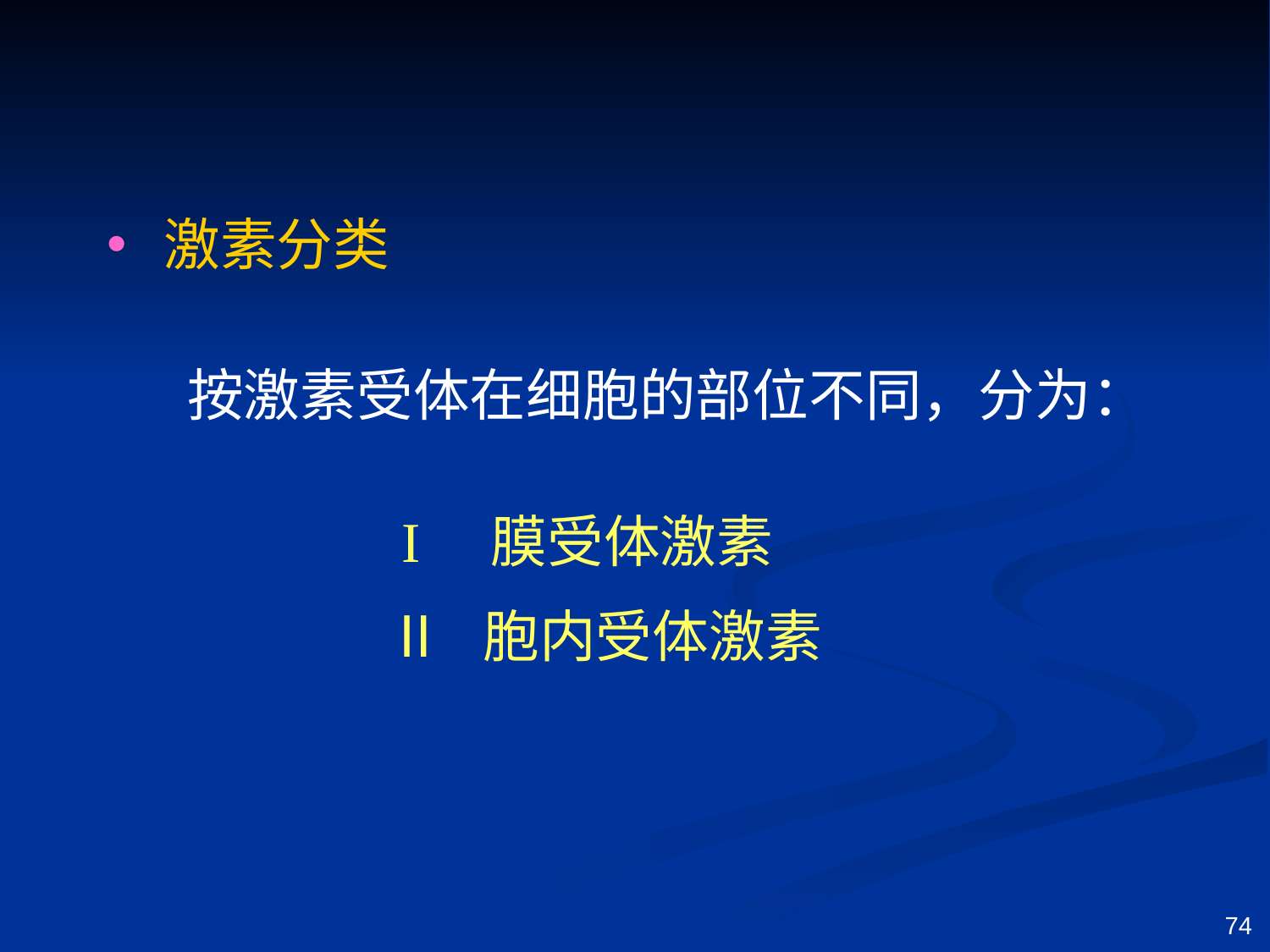

激素分类
按激素受体在细胞的部位不同，分为：
 Ι    膜受体激素
Ⅱ  胞内受体激素
74